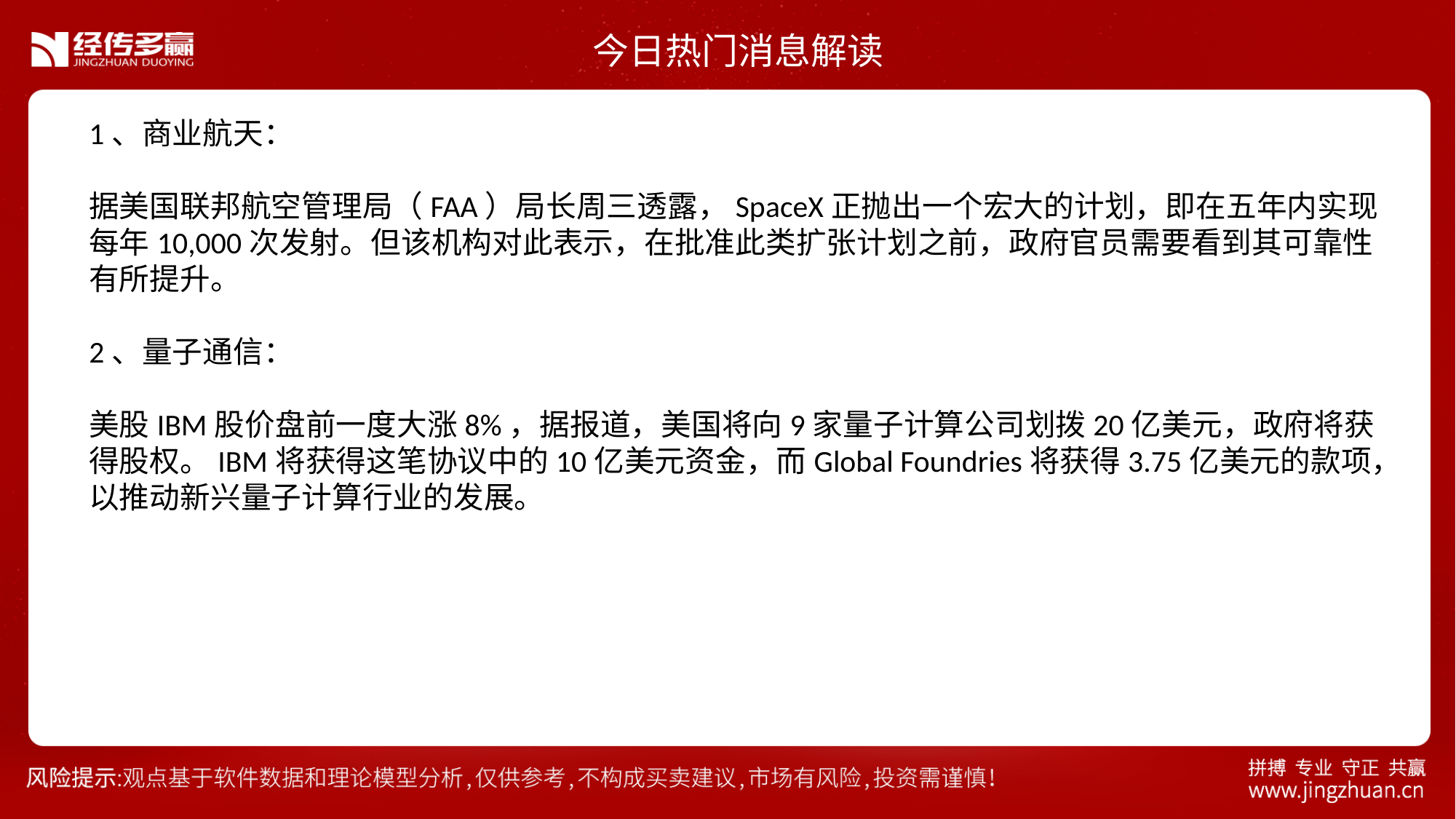

今日热门消息解读
1、商业航天：

据美国联邦航空管理局（FAA）局长周三透露，SpaceX正抛出一个宏大的计划，即在五年内实现每年10,000次发射。但该机构对此表示，在批准此类扩张计划之前，政府官员需要看到其可靠性有所提升。

2、量子通信：

美股IBM股价盘前一度大涨8%，据报道，美国将向9家量子计算公司划拨20亿美元，政府将获得股权。IBM将获得这笔协议中的10亿美元资金，而Global Foundries将获得3.75亿美元的款项，以推动新兴量子计算行业的发展。